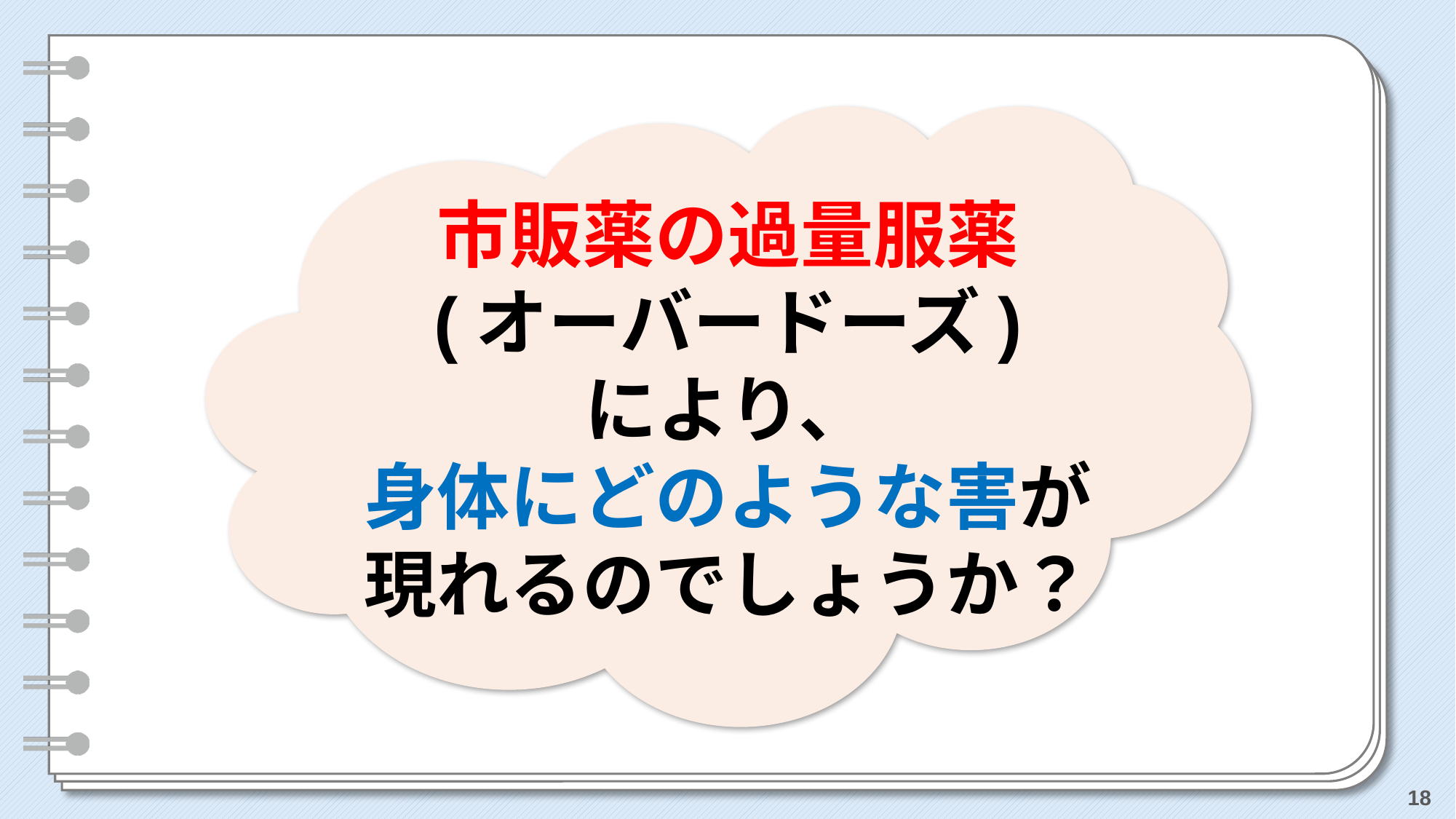

市販薬の過量服薬
(オーバードーズ)
により、
身体にどのような害が
現れるのでしょうか？
18